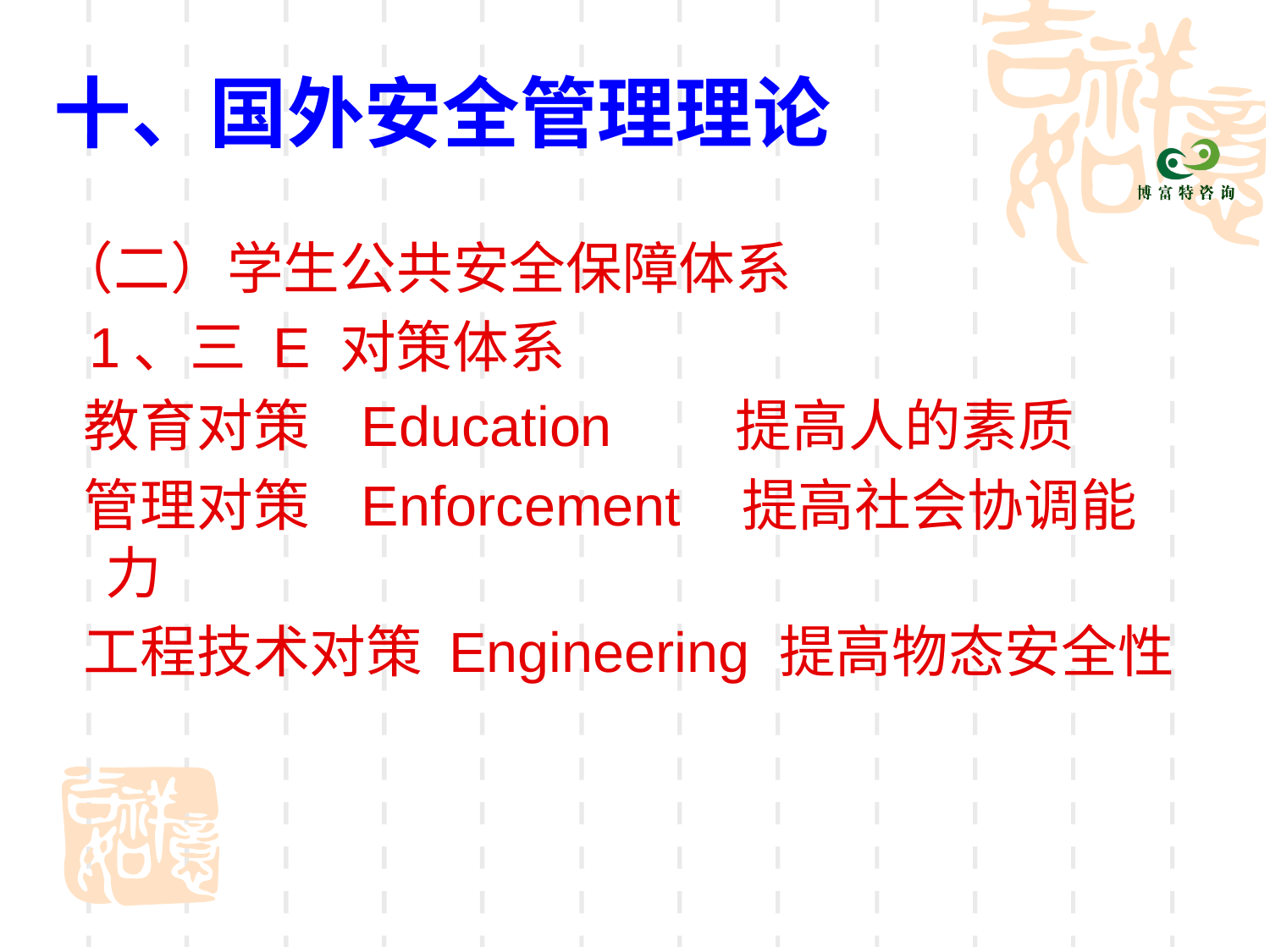

# 十、国外安全管理理论
（二）学生公共安全保障体系
  1、三 E 对策体系
 教育对策   Education       提高人的素质
 管理对策   Enforcement   提高社会协调能力
 工程技术对策 Engineering 提高物态安全性